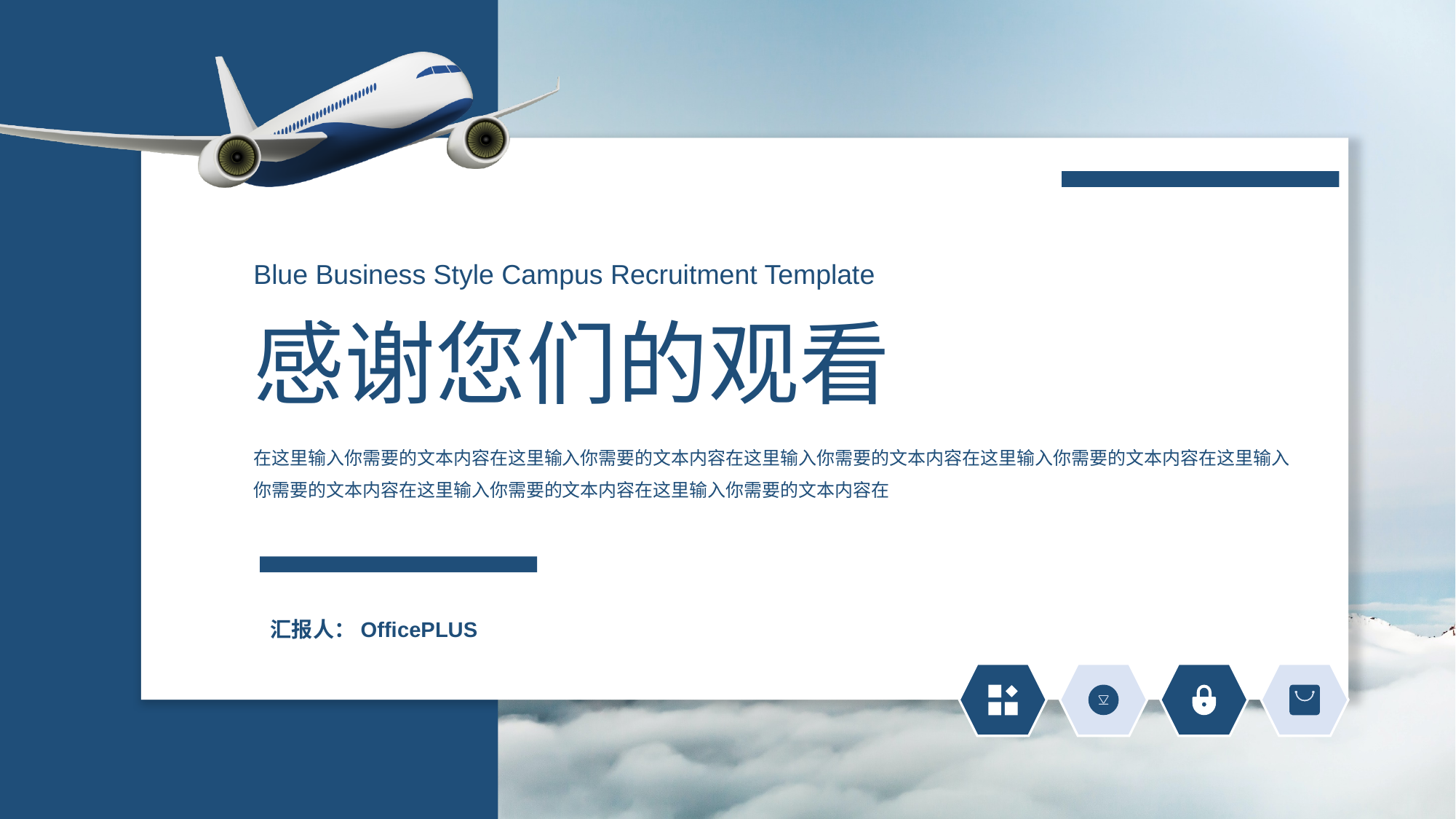

Blue Business Style Campus Recruitment Template
感谢您们的观看
在这里输入你需要的文本内容在这里输入你需要的文本内容在这里输入你需要的文本内容在这里输入你需要的文本内容在这里输入你需要的文本内容在这里输入你需要的文本内容在这里输入你需要的文本内容在
汇报人：OfficePLUS